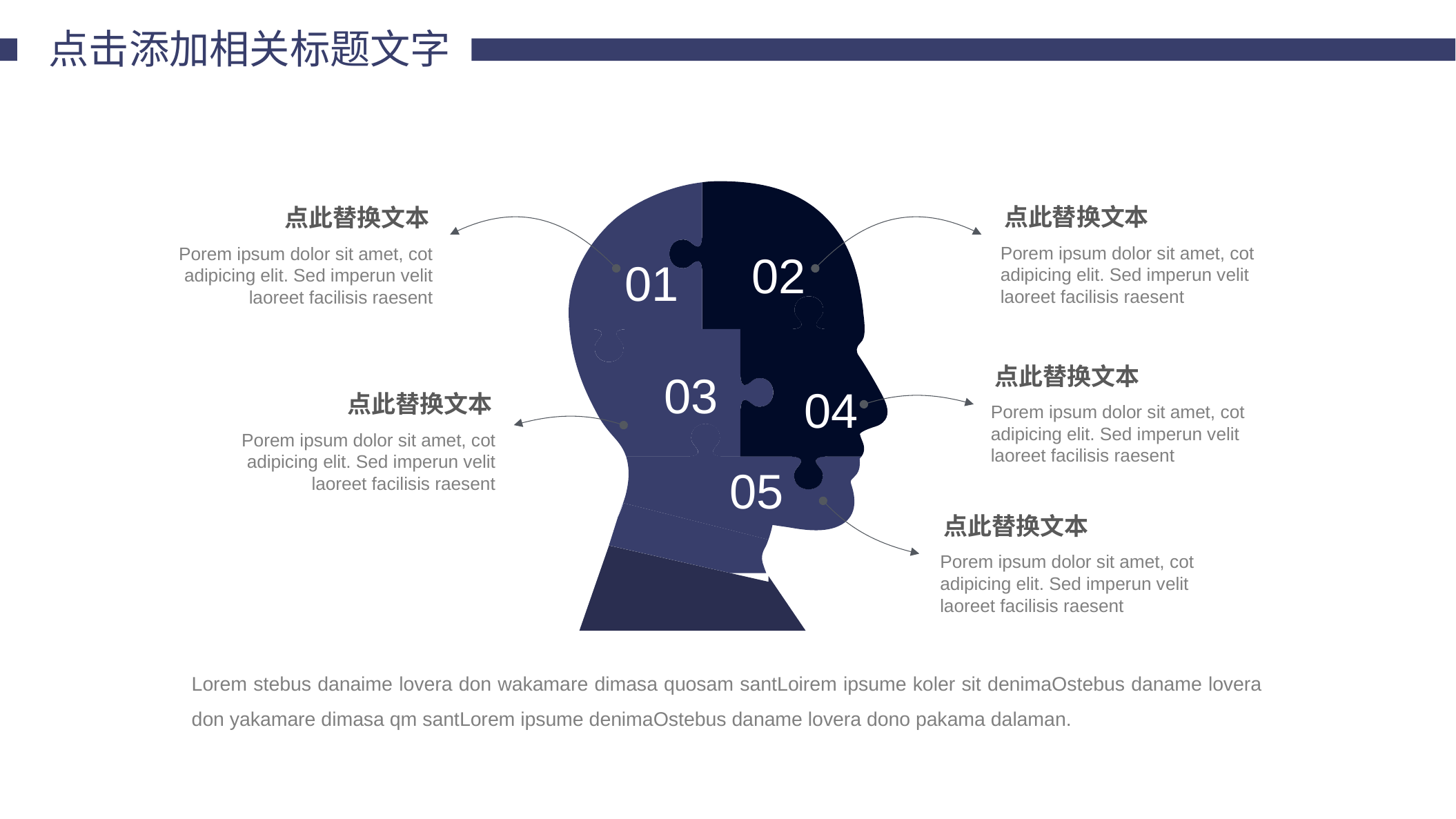

点击添加相关标题文字

点此替换文本
Porem ipsum dolor sit amet, cot adipicing elit. Sed imperun velit laoreet facilisis raesent
点此替换文本
Porem ipsum dolor sit amet, cot adipicing elit. Sed imperun velit laoreet facilisis raesent
02
01
03
点此替换文本
Porem ipsum dolor sit amet, cot adipicing elit. Sed imperun velit laoreet facilisis raesent
04
点此替换文本
Porem ipsum dolor sit amet, cot adipicing elit. Sed imperun velit laoreet facilisis raesent

05

点此替换文本
Porem ipsum dolor sit amet, cot adipicing elit. Sed imperun velit laoreet facilisis raesent

Lorem stebus danaime lovera don wakamare dimasa quosam santLoirem ipsume koler sit denimaOstebus daname lovera don yakamare dimasa qm santLorem ipsume denimaOstebus daname lovera dono pakama dalaman.